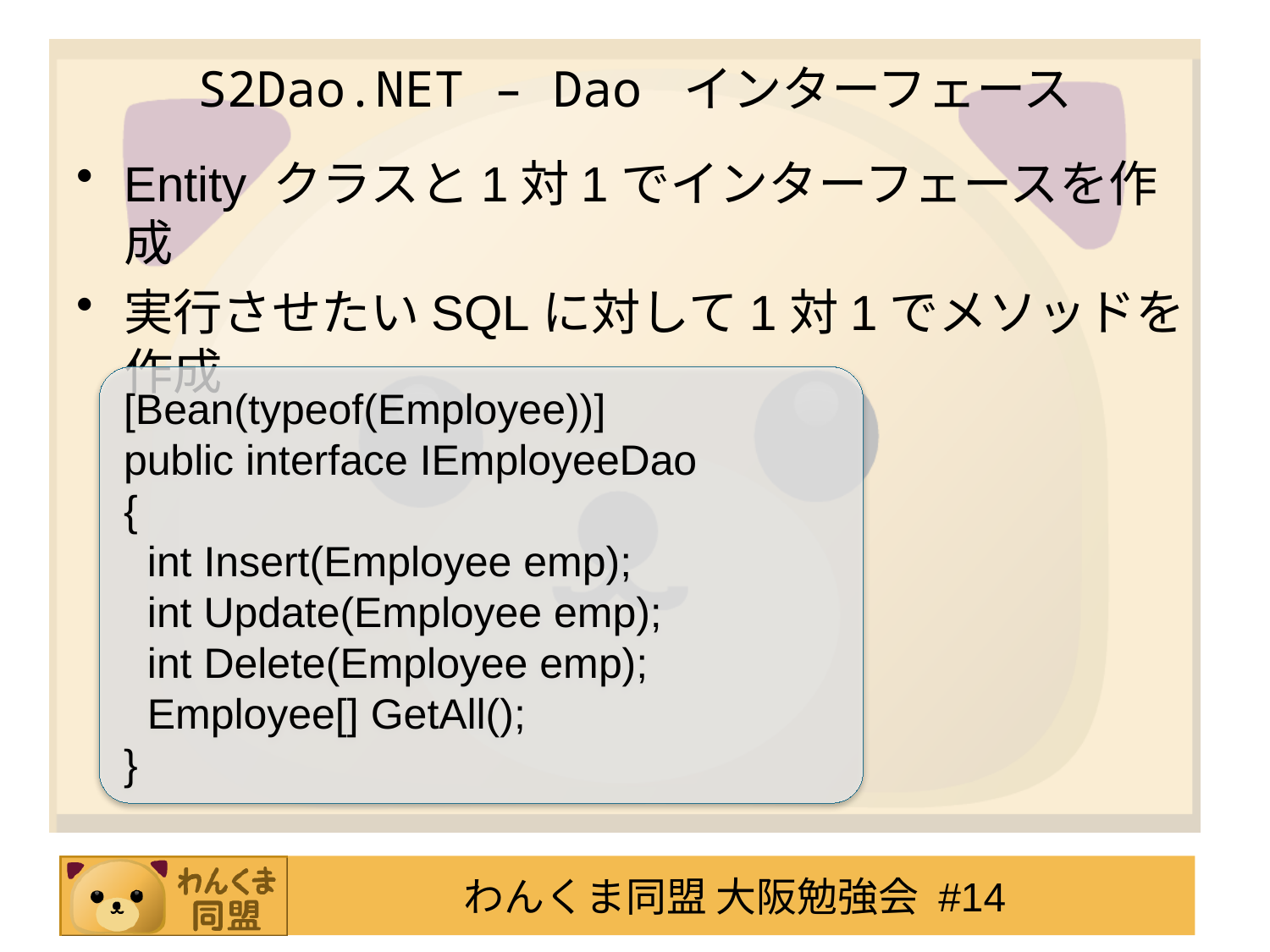

# S2Dao.NET – Dao インターフェース
Entity クラスと1対1でインターフェースを作成
実行させたいSQLに対して1対1でメソッドを作成
[Bean(typeof(Employee))]
public interface IEmployeeDao
{
  int Insert(Employee emp);
  int Update(Employee emp);
  int Delete(Employee emp);
  Employee[] GetAll();
}